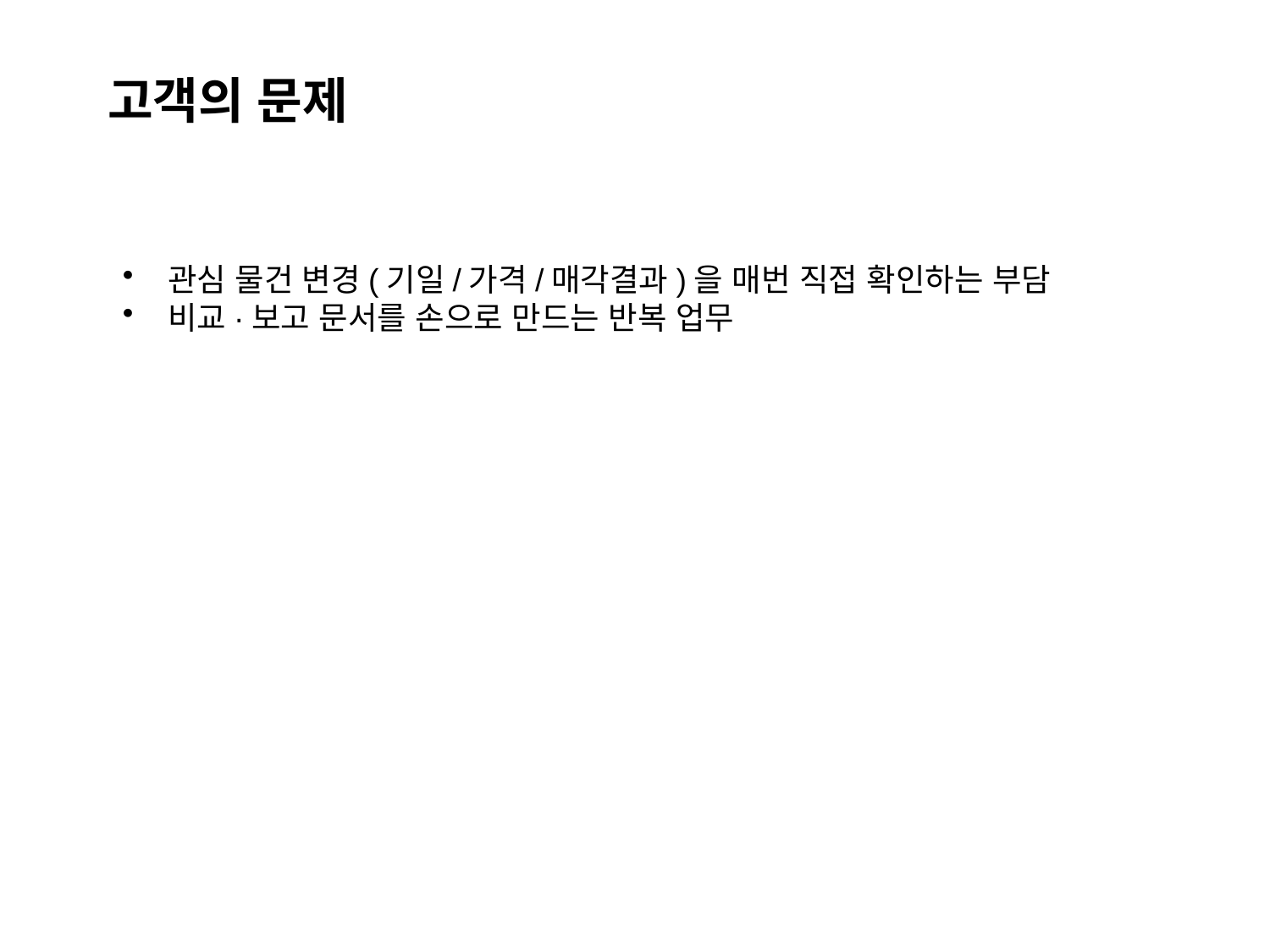

# 고객의 문제
관심 물건 변경(기일/가격/매각결과)을 매번 직접 확인하는 부담
비교·보고 문서를 손으로 만드는 반복 업무